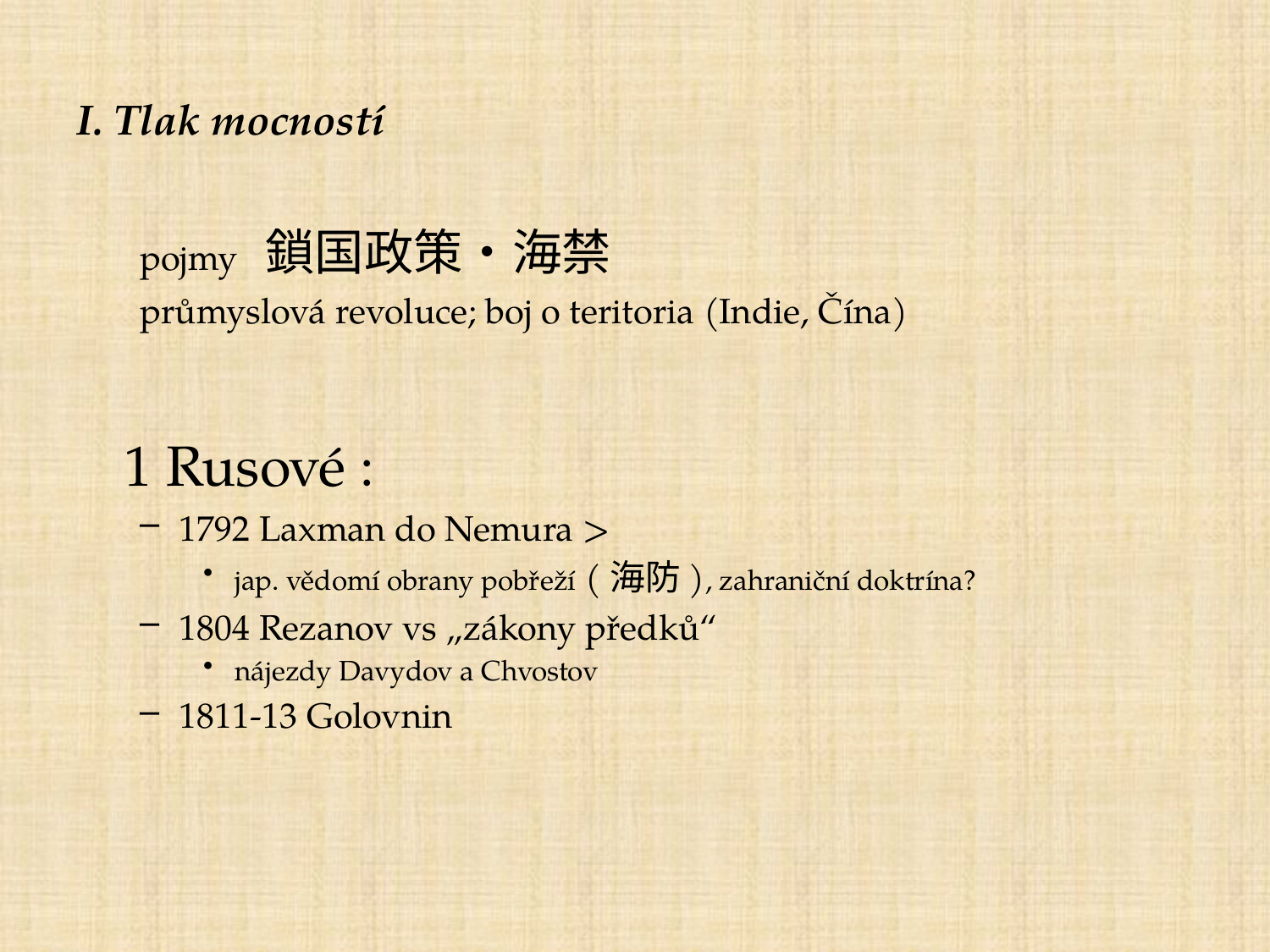

I. Tlak mocností

pojmy 鎖国政策・海禁
průmyslová revoluce; boj o teritoria (Indie, Čína)

	1 Rusové :
1792 Laxman do Nemura >
jap. vědomí obrany pobřeží (海防), zahraniční doktrína?
1804 Rezanov vs „zákony předků“
nájezdy Davydov a Chvostov
1811-13 Golovnin